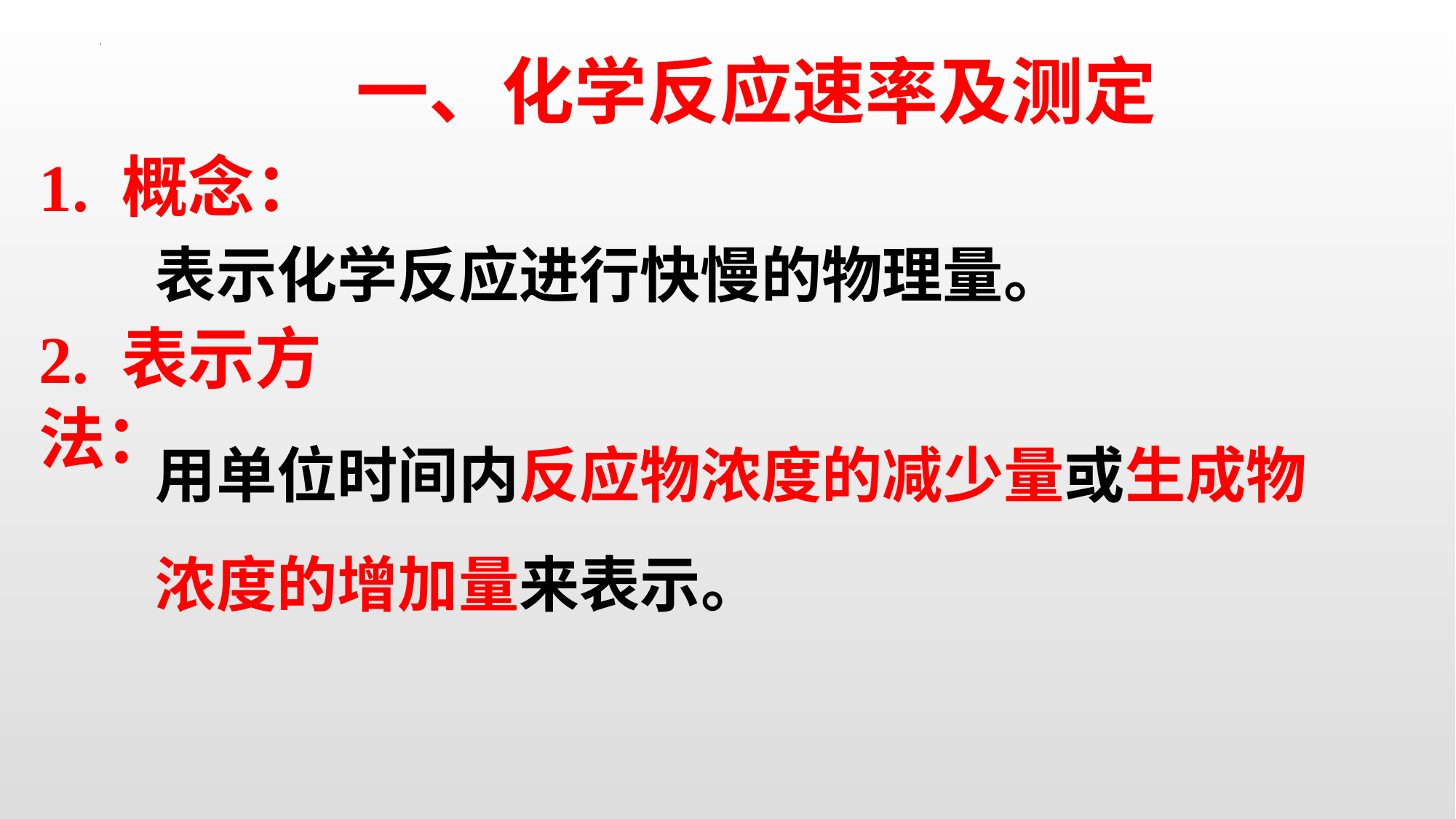

一、化学反应速率及测定
1. 概念：
表示化学反应进行快慢的物理量。
2. 表示方法：
用单位时间内反应物浓度的减少量或生成物浓度的增加量来表示。